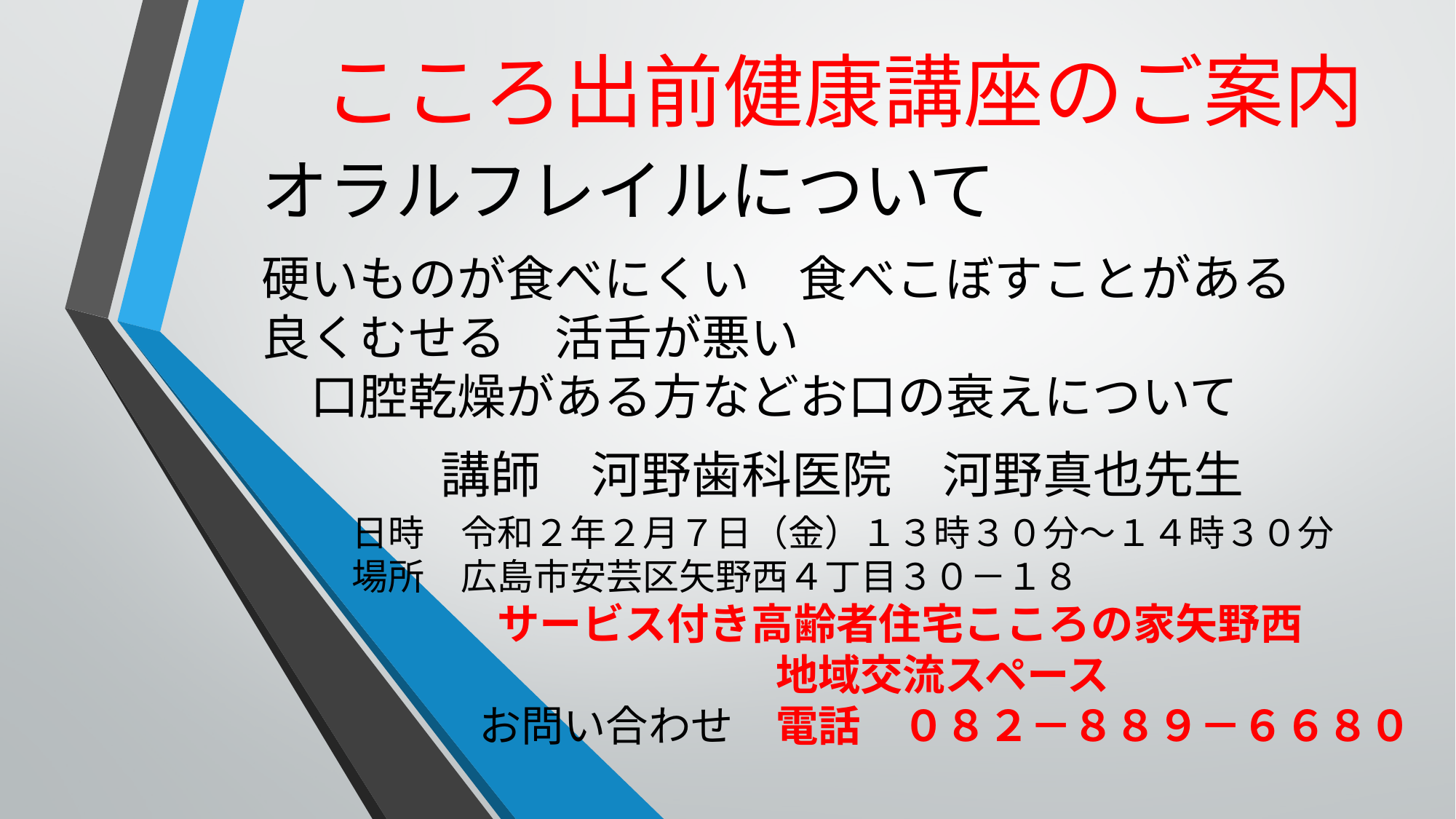

# こころ出前健康講座のご案内
オラルフレイルについて
硬いものが食べにくい　食べこぼすことがある　　良くむせる　活舌が悪い　　　　　　　　　　　　　口腔乾燥がある方などお口の衰えについて
講師　河野歯科医院　河野真也先生

日時　令和２年２月７日（金）１３時３０分～１４時３０分
場所　広島市安芸区矢野西４丁目３０－１８
　　　　サービス付き高齢者住宅こころの家矢野西
　　　　　　　　　　地域交流スペース
　　　お問い合わせ　電話　０８２－８８９－６６８０